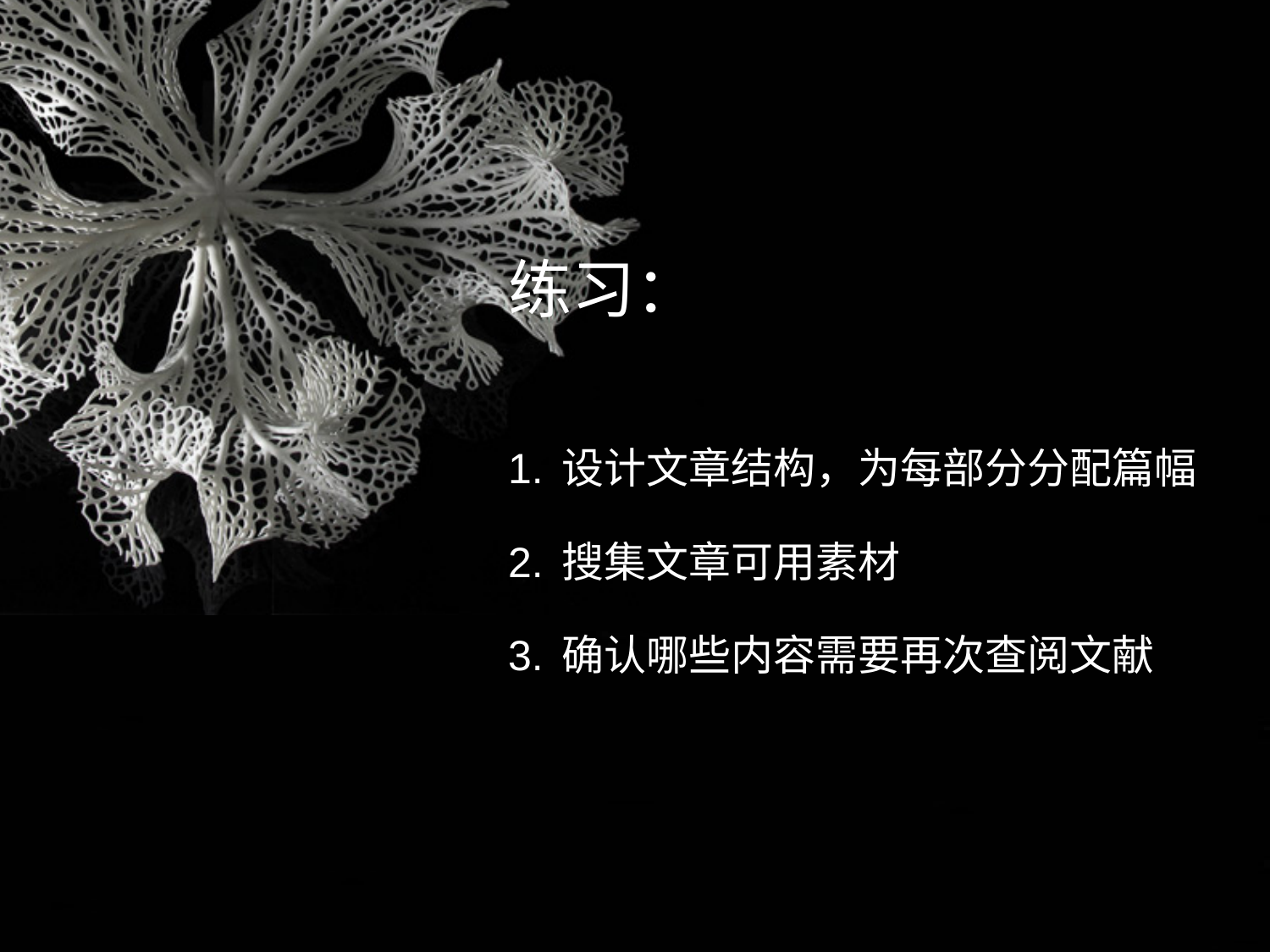

# 练习：
设计文章结构，为每部分分配篇幅
搜集文章可用素材
确认哪些内容需要再次查阅文献